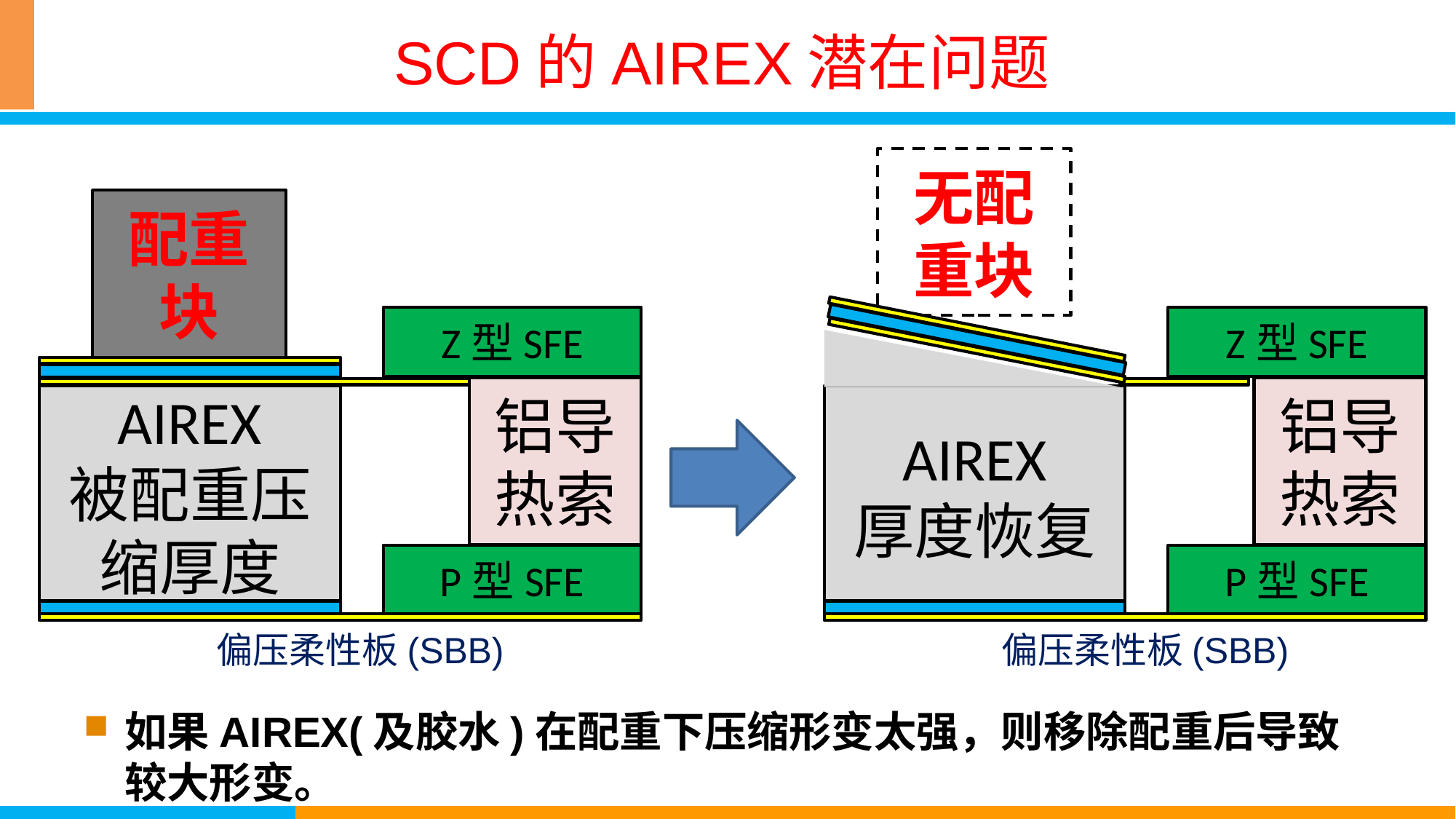

# SCD的AIREX潜在问题
无配重块
配重块
Z型SFE
Z型SFE

铝导热索
铝导热索

AIREX
被配重压缩厚度
AIREX
厚度恢复

P型SFE
P型SFE

偏压柔性板(SBB)
偏压柔性板(SBB)
如果AIREX(及胶水)在配重下压缩形变太强，则移除配重后导致较大形变。